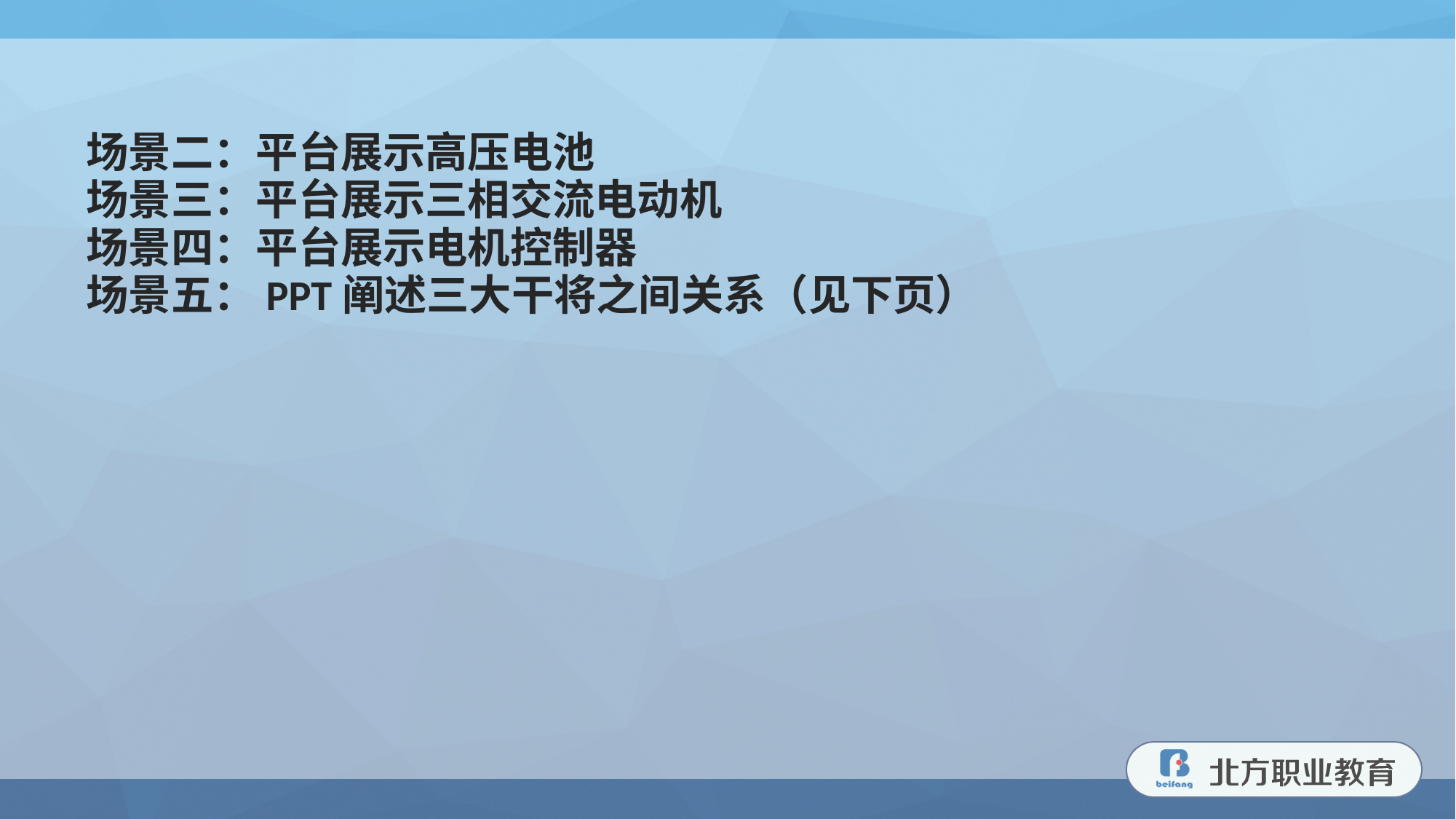

场景二：平台展示高压电池
场景三：平台展示三相交流电动机
场景四：平台展示电机控制器
场景五：PPT阐述三大干将之间关系（见下页）